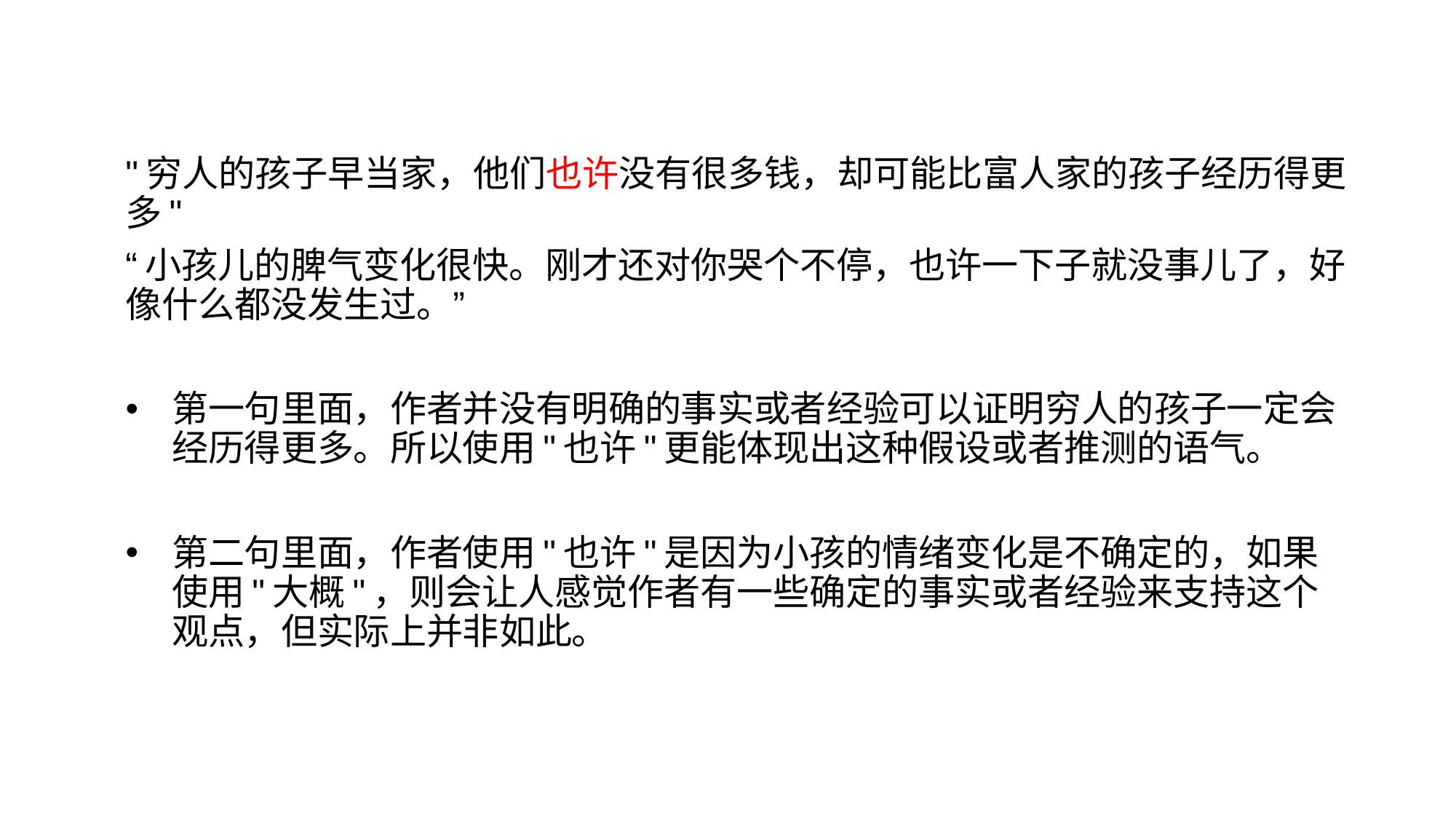

"穷人的孩子早当家，他们也许没有很多钱，却可能比富人家的孩子经历得更多"
“小孩儿的脾气变化很快。刚才还对你哭个不停，也许一下子就没事儿了，好像什么都没发生过。”

第一句里面，作者并没有明确的事实或者经验可以证明穷人的孩子一定会经历得更多。所以使用"也许"更能体现出这种假设或者推测的语气。

第二句里面，作者使用"也许"是因为小孩的情绪变化是不确定的，如果使用"大概"，则会让人感觉作者有一些确定的事实或者经验来支持这个观点，但实际上并非如此。